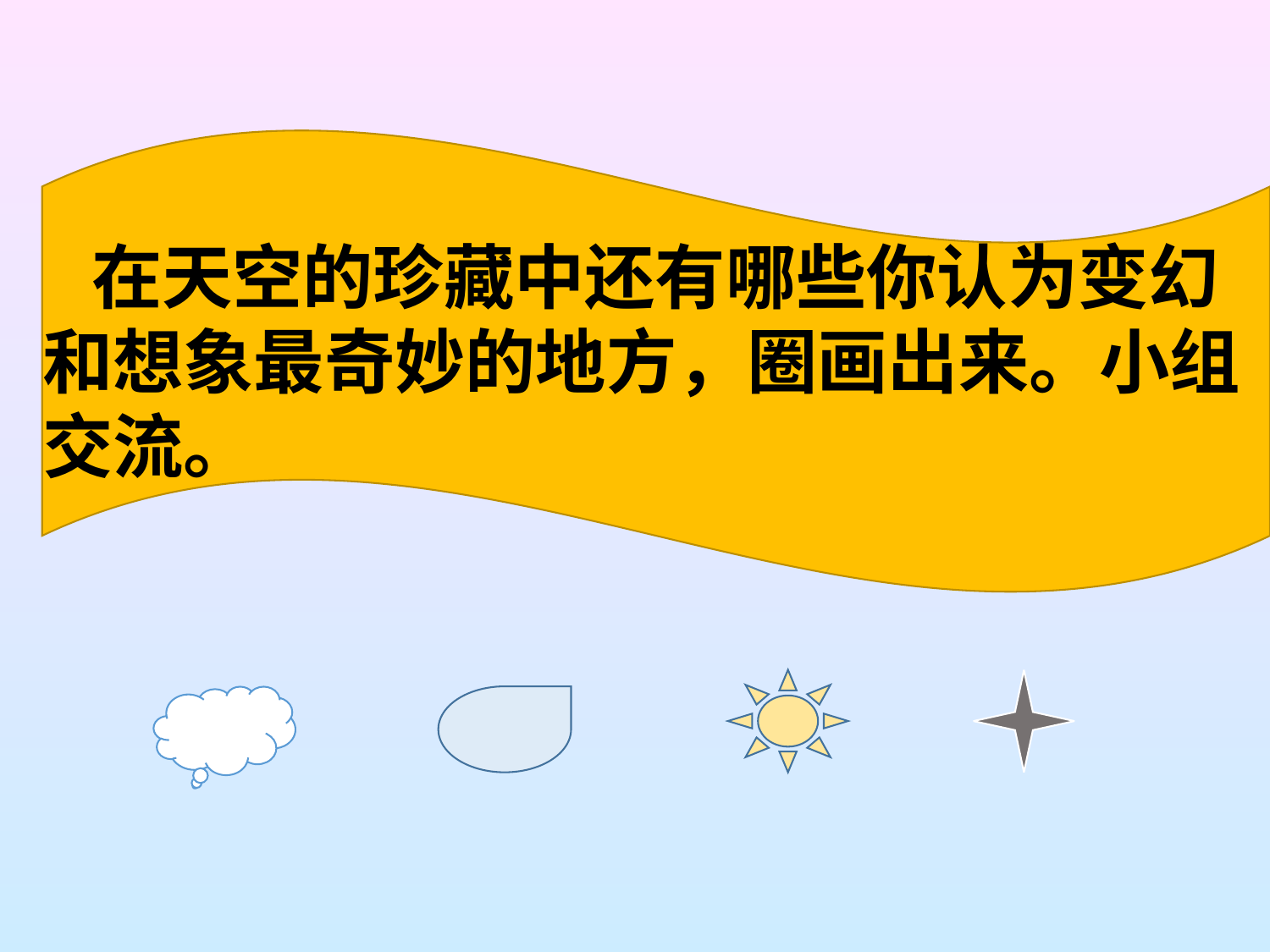

在天空的珍藏中还有哪些你认为变幻和想象最奇妙的地方，圈画出来。小组交流。